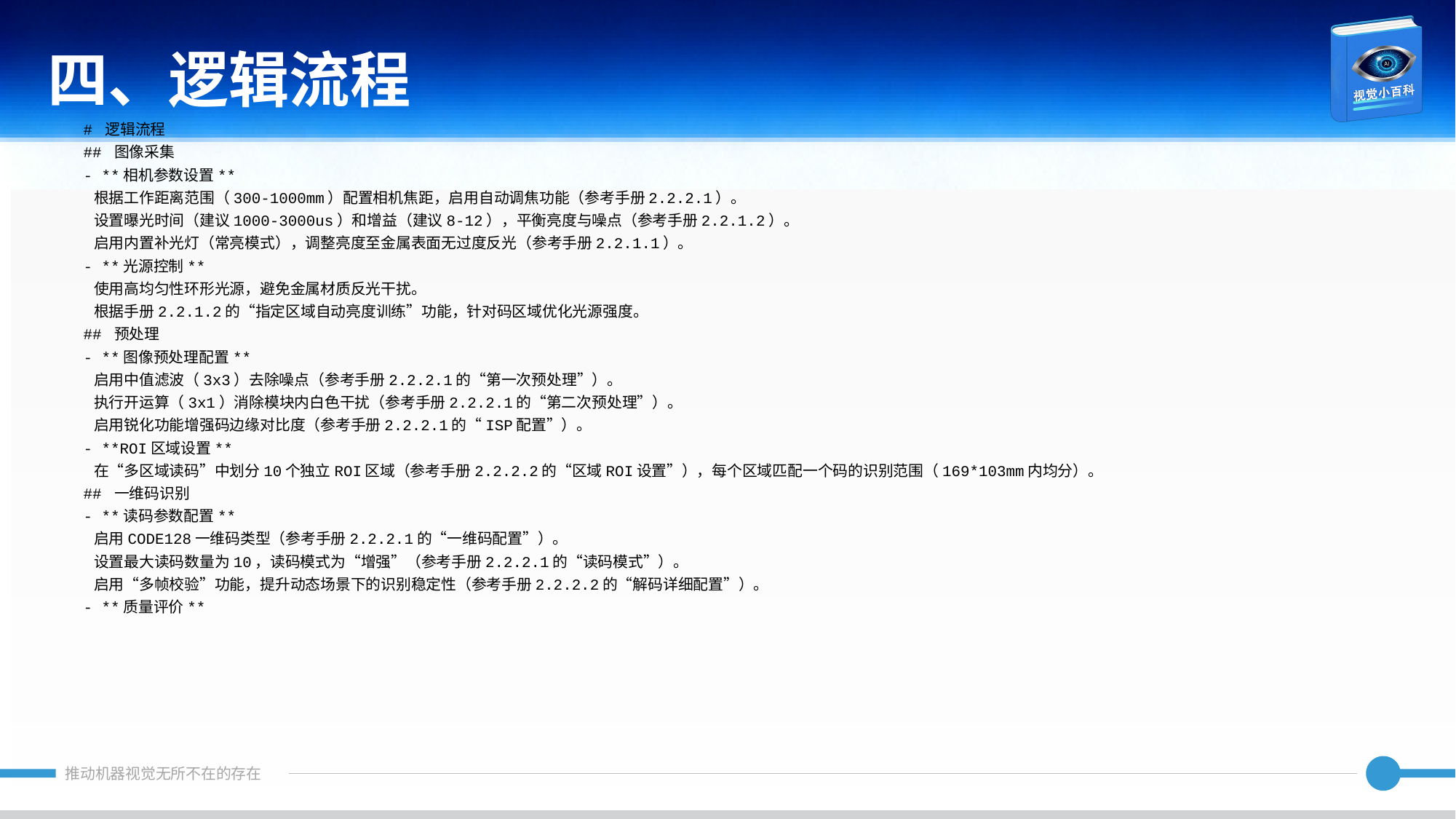

四、逻辑流程

# 逻辑流程
## 图像采集
- **相机参数设置**
  根据工作距离范围（300-1000mm）配置相机焦距，启用自动调焦功能（参考手册2.2.2.1）。
  设置曝光时间（建议1000-3000us）和增益（建议8-12），平衡亮度与噪点（参考手册2.2.1.2）。
  启用内置补光灯（常亮模式），调整亮度至金属表面无过度反光（参考手册2.2.1.1）。
- **光源控制**
  使用高均匀性环形光源，避免金属材质反光干扰。
  根据手册2.2.1.2的“指定区域自动亮度训练”功能，针对码区域优化光源强度。
## 预处理
- **图像预处理配置**
  启用中值滤波（3x3）去除噪点（参考手册2.2.2.1的“第一次预处理”）。
  执行开运算（3x1）消除模块内白色干扰（参考手册2.2.2.1的“第二次预处理”）。
  启用锐化功能增强码边缘对比度（参考手册2.2.2.1的“ISP配置”）。
- **ROI区域设置**
  在“多区域读码”中划分10个独立ROI区域（参考手册2.2.2.2的“区域ROI设置”），每个区域匹配一个码的识别范围（169*103mm内均分）。
## 一维码识别
- **读码参数配置**
  启用CODE128一维码类型（参考手册2.2.2.1的“一维码配置”）。
  设置最大读码数量为10，读码模式为“增强”（参考手册2.2.2.1的“读码模式”）。
  启用“多帧校验”功能，提升动态场景下的识别稳定性（参考手册2.2.2.2的“解码详细配置”）。
- **质量评价**
8